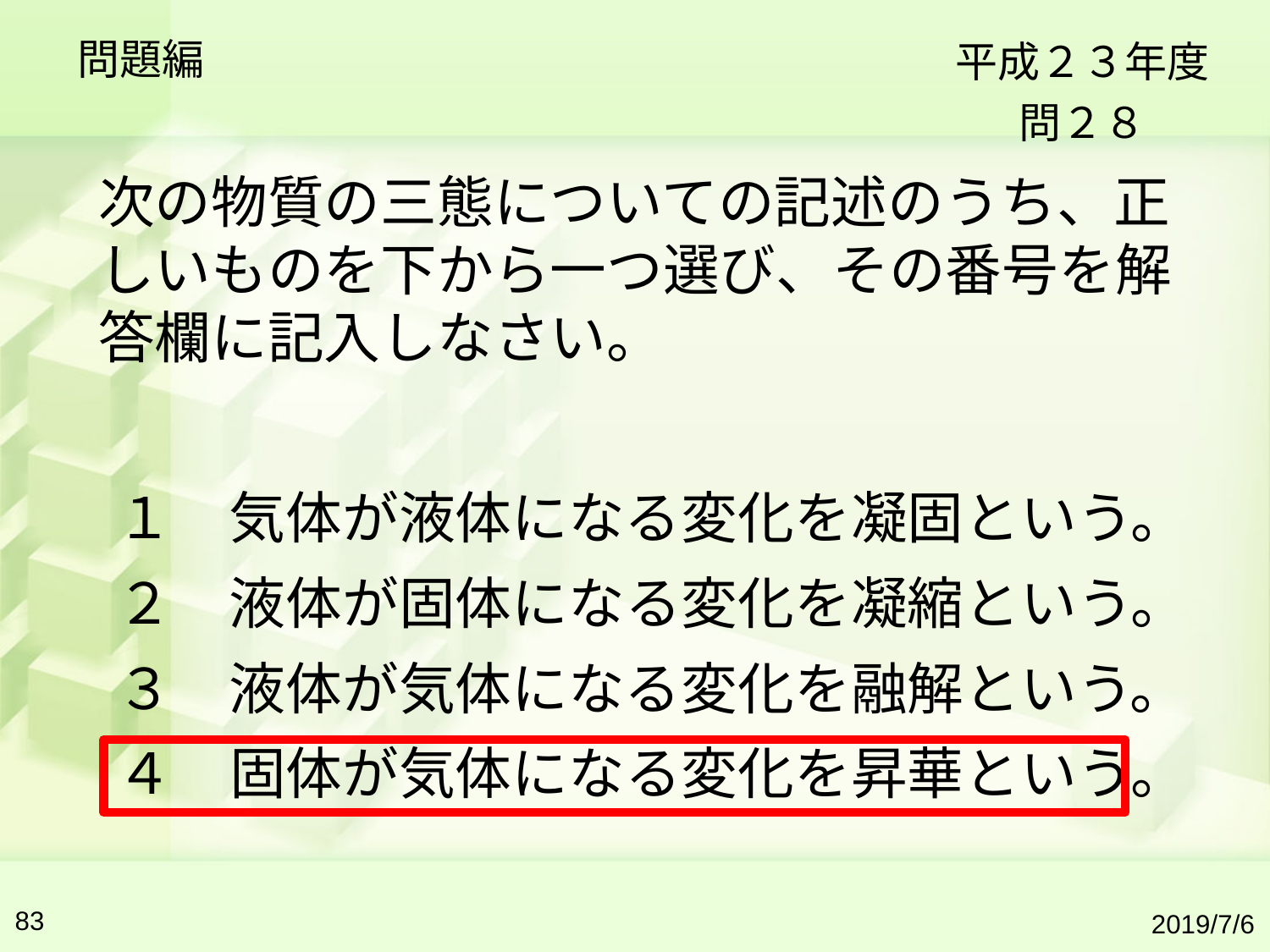

問題編
平成２３年度
問２８
次の物質の三態についての記述のうち、正しいものを下から一つ選び、その番号を解答欄に記入しなさい。
１　気体が液体になる変化を凝固という。
２　液体が固体になる変化を凝縮という。
３　液体が気体になる変化を融解という。
４　固体が気体になる変化を昇華という。

83
2019/7/6